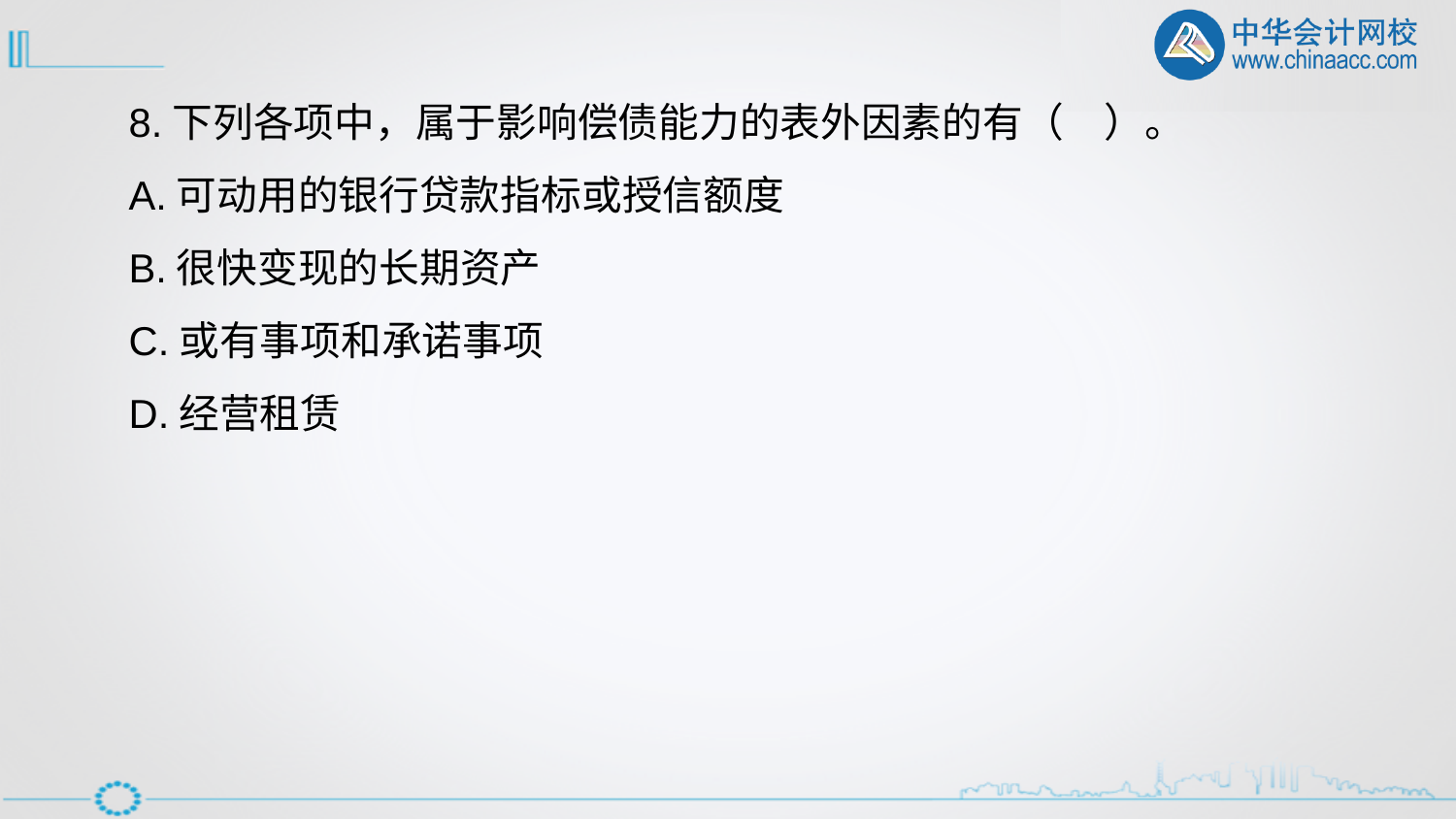

8.下列各项中，属于影响偿债能力的表外因素的有（　）。
A.可动用的银行贷款指标或授信额度
B.很快变现的长期资产
C.或有事项和承诺事项
D.经营租赁